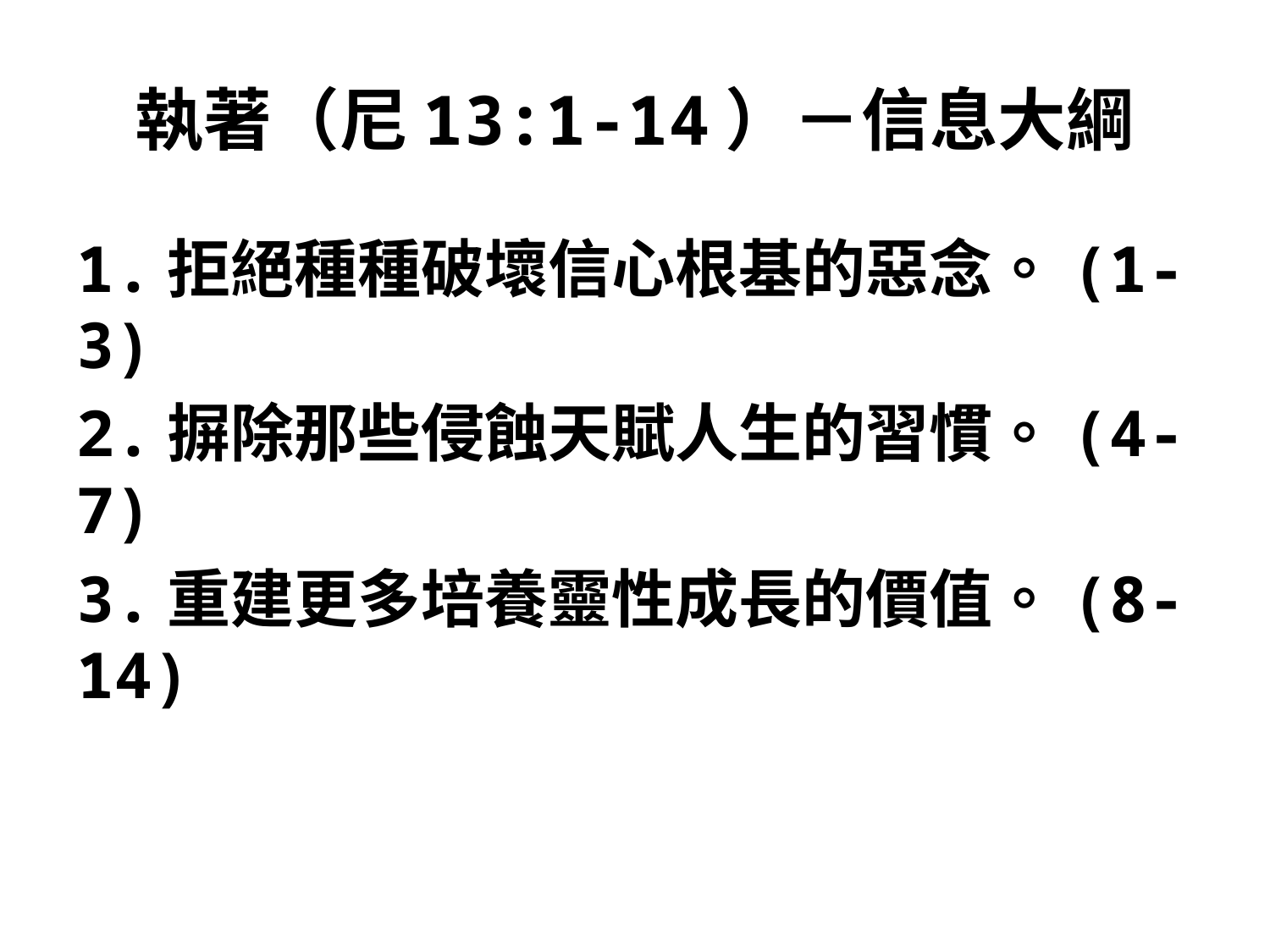

# 執著（尼13:1-14）－信息大綱
1.拒絕種種破壞信心根基的惡念。(1-3)
2.摒除那些侵蝕天賦人生的習慣。(4-7)
3.重建更多培養靈性成長的價值。(8-14)